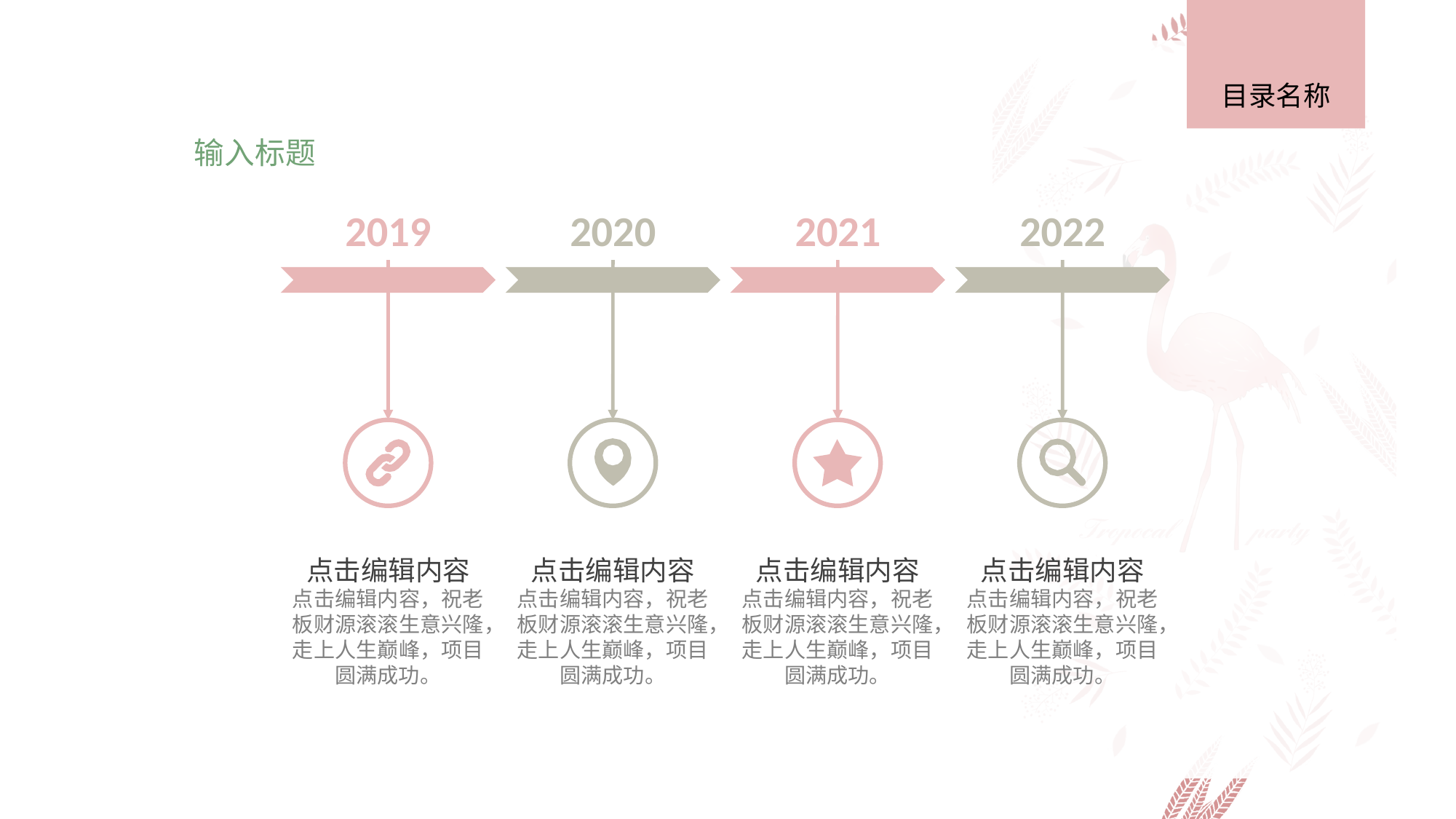

目录名称
输入标题
2019

点击编辑内容
点击编辑内容，祝老板财源滚滚生意兴隆，走上人生巅峰，项目圆满成功。
2020

点击编辑内容
点击编辑内容，祝老板财源滚滚生意兴隆，走上人生巅峰，项目圆满成功。
2021

点击编辑内容
点击编辑内容，祝老板财源滚滚生意兴隆，走上人生巅峰，项目圆满成功。
2022

点击编辑内容
点击编辑内容，祝老板财源滚滚生意兴隆，走上人生巅峰，项目圆满成功。